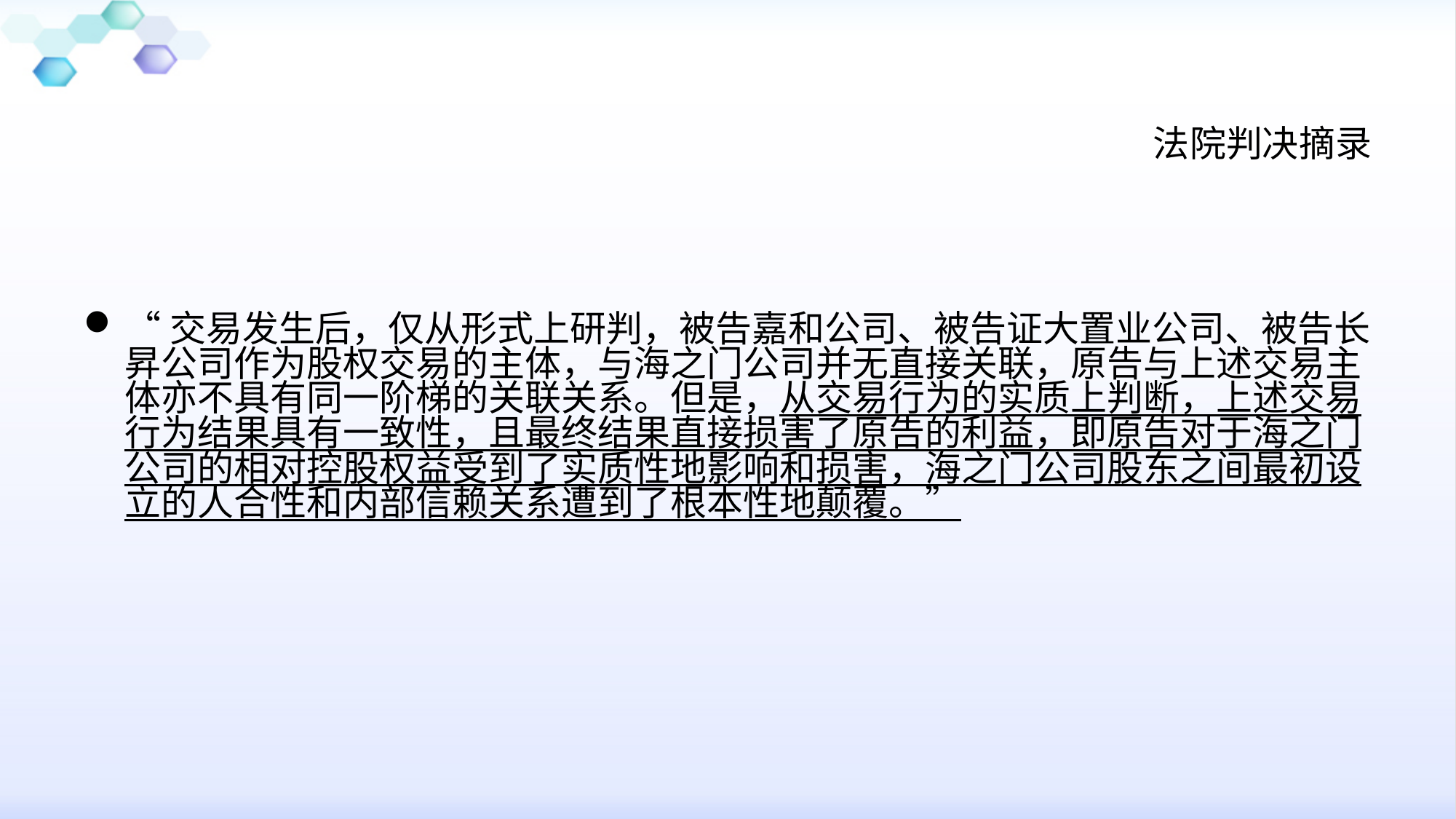

# 法院判决摘录

“交易发生后，仅从形式上研判，被告嘉和公司、被告证大置业公司、被告长昇公司作为股权交易的主体，与海之门公司并无直接关联，原告与上述交易主体亦不具有同一阶梯的关联关系。但是，从交易行为的实质上判断，上述交易行为结果具有一致性，且最终结果直接损害了原告的利益，即原告对于海之门公司的相对控股权益受到了实质性地影响和损害，海之门公司股东之间最初设立的人合性和内部信赖关系遭到了根本性地颠覆。”